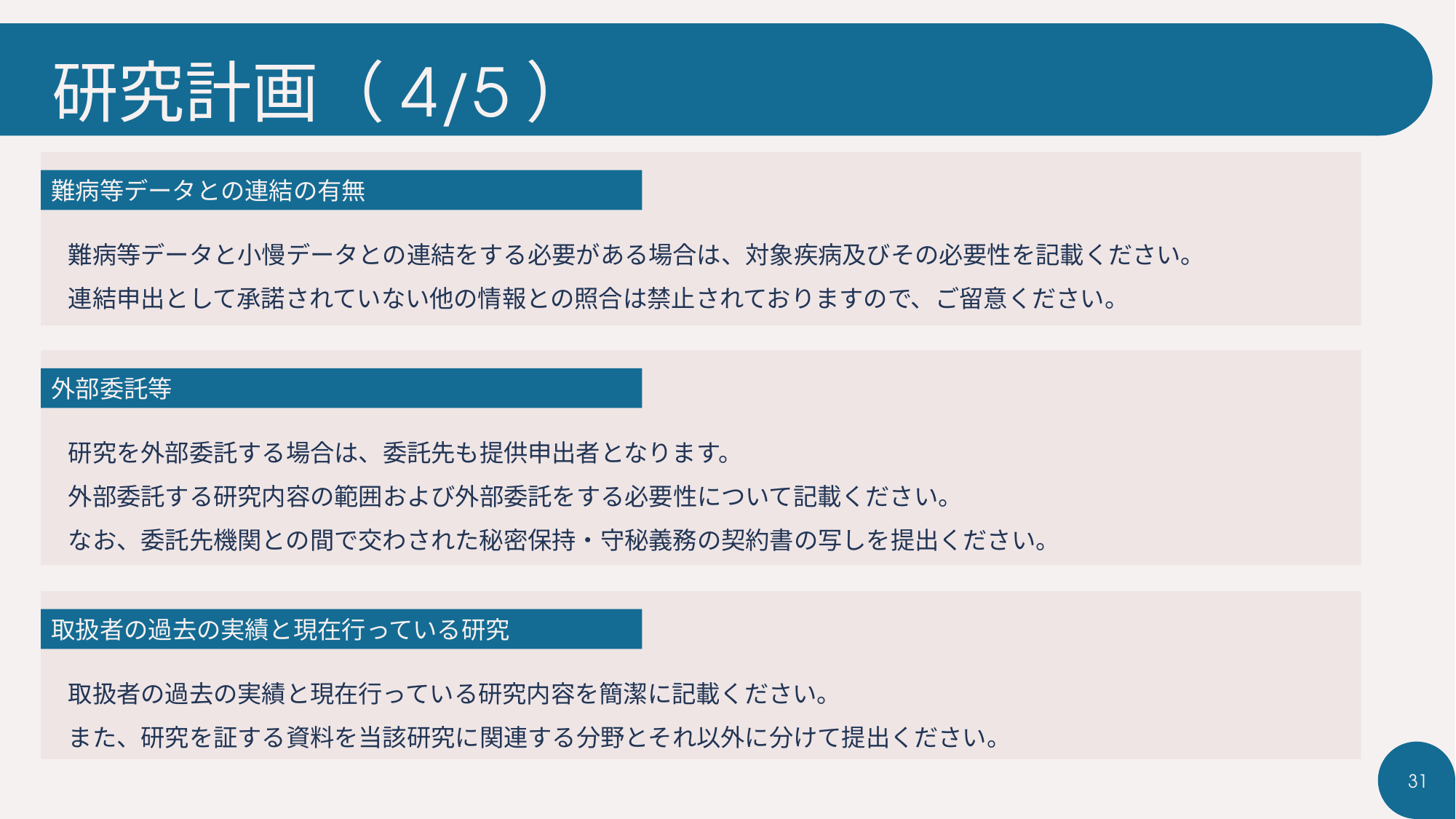

# 研究計画（4/5）

難病等データとの連結の有無
難病等データと小慢データとの連結をする必要がある場合は、対象疾病及びその必要性を記載ください。
連結申出として承諾されていない他の情報との照合は禁止されておりますので、ご留意ください。

外部委託等
研究を外部委託する場合は、委託先も提供申出者となります。
外部委託する研究内容の範囲および外部委託をする必要性について記載ください。
なお、委託先機関との間で交わされた秘密保持・守秘義務の契約書の写しを提出ください。

取扱者の過去の実績と現在行っている研究
取扱者の過去の実績と現在行っている研究内容を簡潔に記載ください。
また、研究を証する資料を当該研究に関連する分野とそれ以外に分けて提出ください。
31